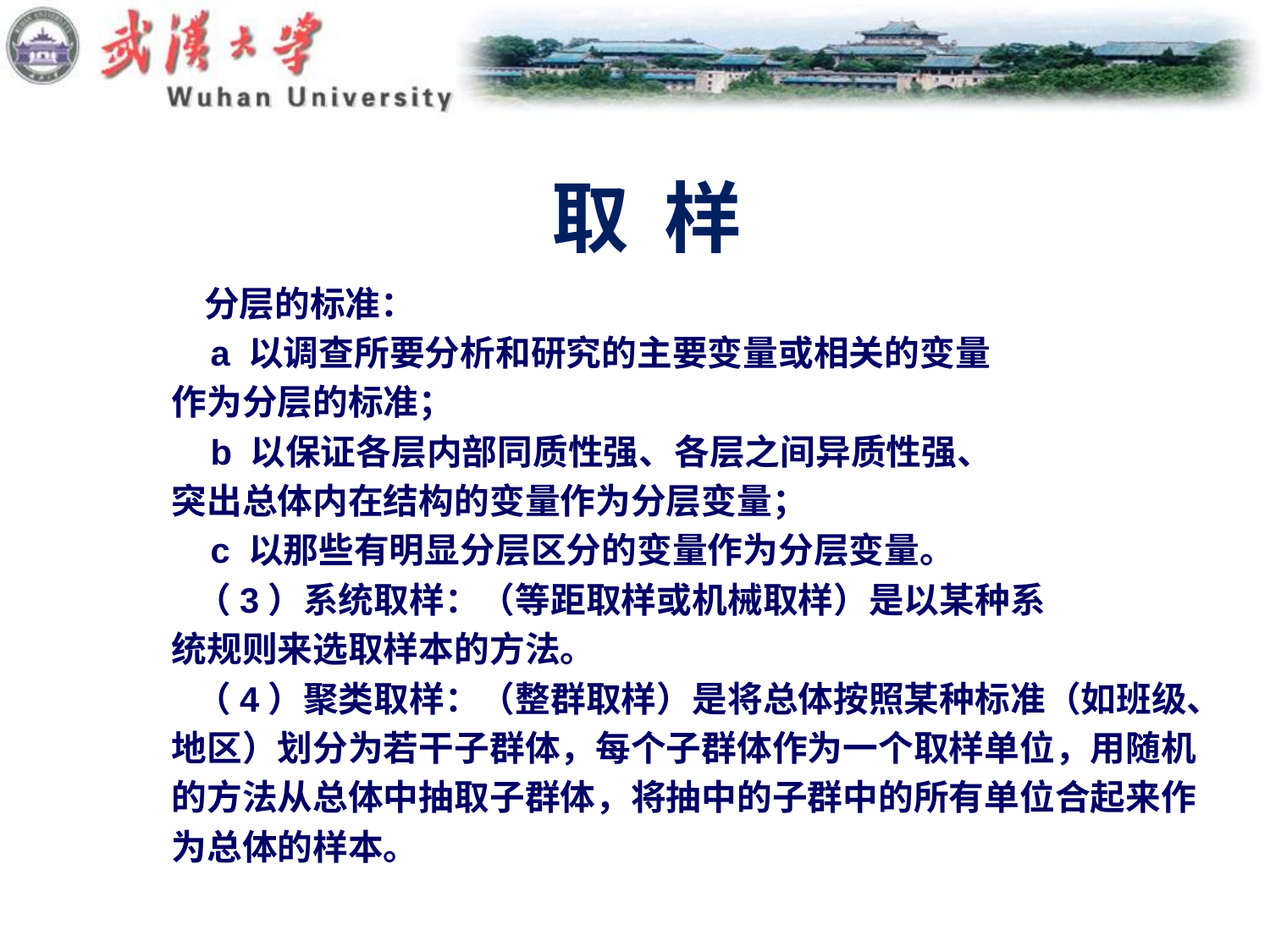

# 取  样
   分层的标准：
    a 以调查所要分析和研究的主要变量或相关的变量
作为分层的标准；
    b 以保证各层内部同质性强、各层之间异质性强、
突出总体内在结构的变量作为分层变量；
    c 以那些有明显分层区分的变量作为分层变量。
  （3）系统取样：（等距取样或机械取样）是以某种系
统规则来选取样本的方法。
  （4）聚类取样：（整群取样）是将总体按照某种标准（如班级、
地区）划分为若干子群体，每个子群体作为一个取样单位，用随机
的方法从总体中抽取子群体，将抽中的子群中的所有单位合起来作
为总体的样本。